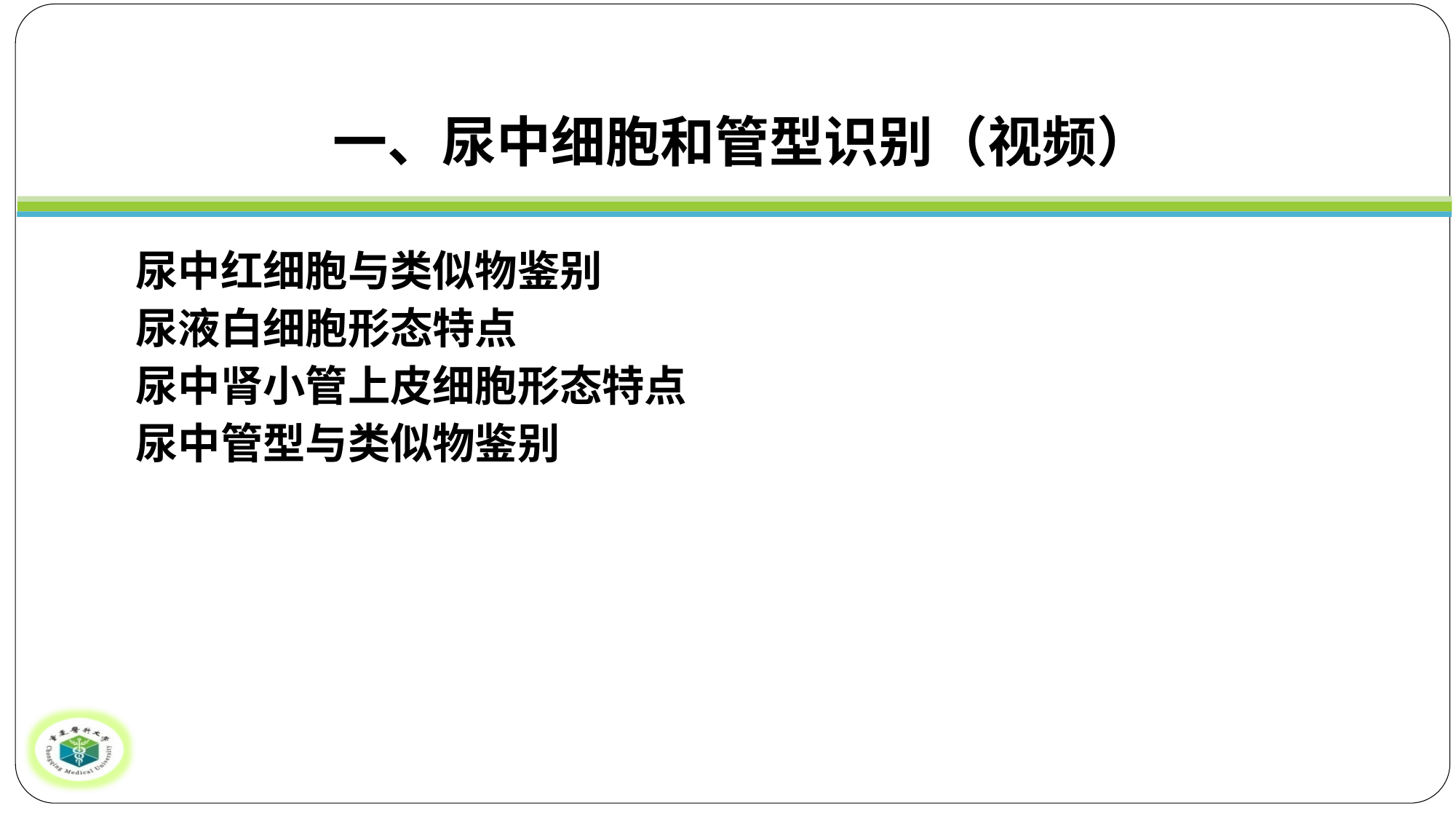

# 一、尿中细胞和管型识别（视频）
尿中红细胞与类似物鉴别
尿液白细胞形态特点
尿中肾小管上皮细胞形态特点
尿中管型与类似物鉴别